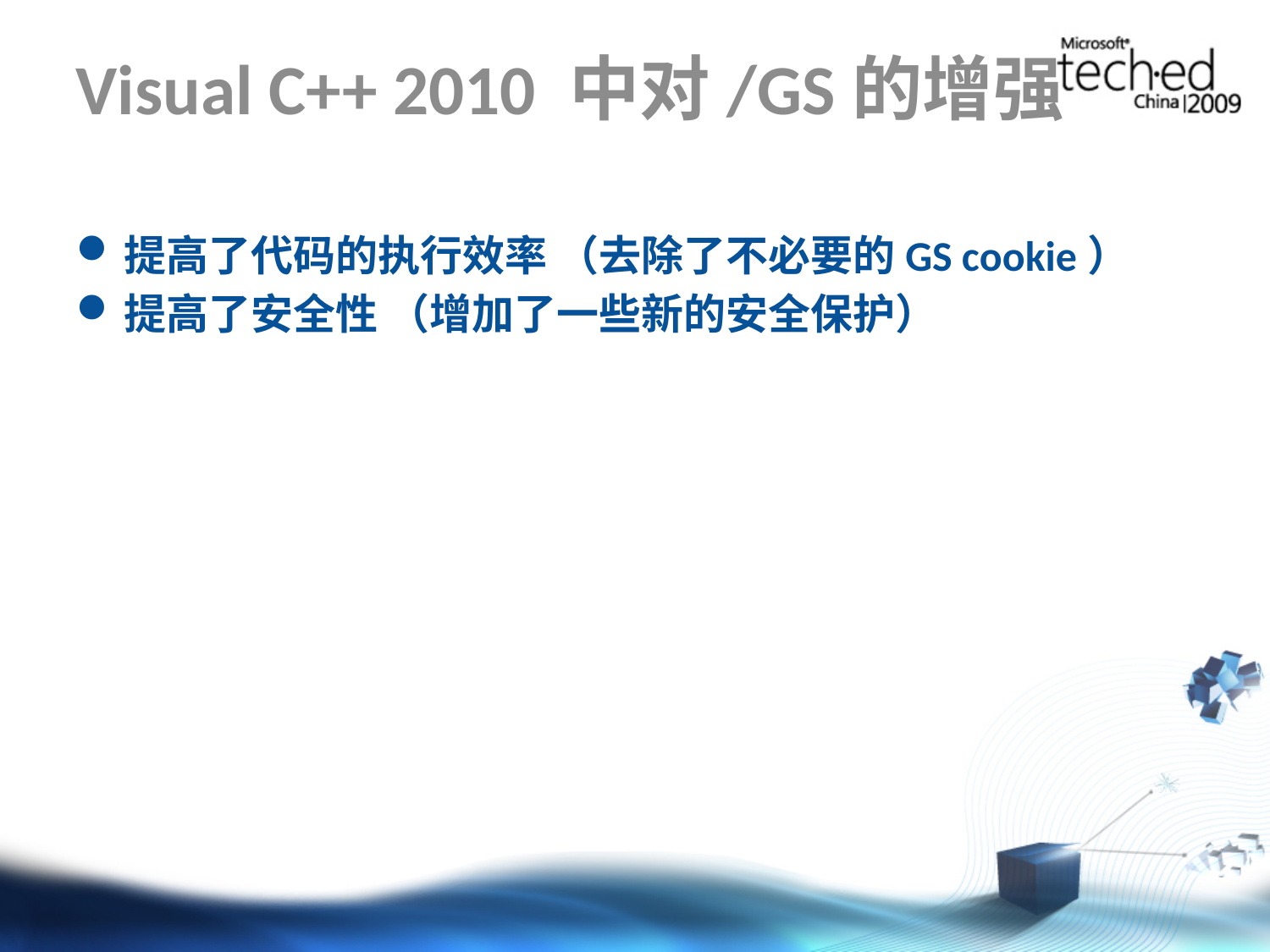

# Visual C++ 2010 中对/GS的增强
提高了代码的执行效率 （去除了不必要的GS cookie）
提高了安全性 （增加了一些新的安全保护）